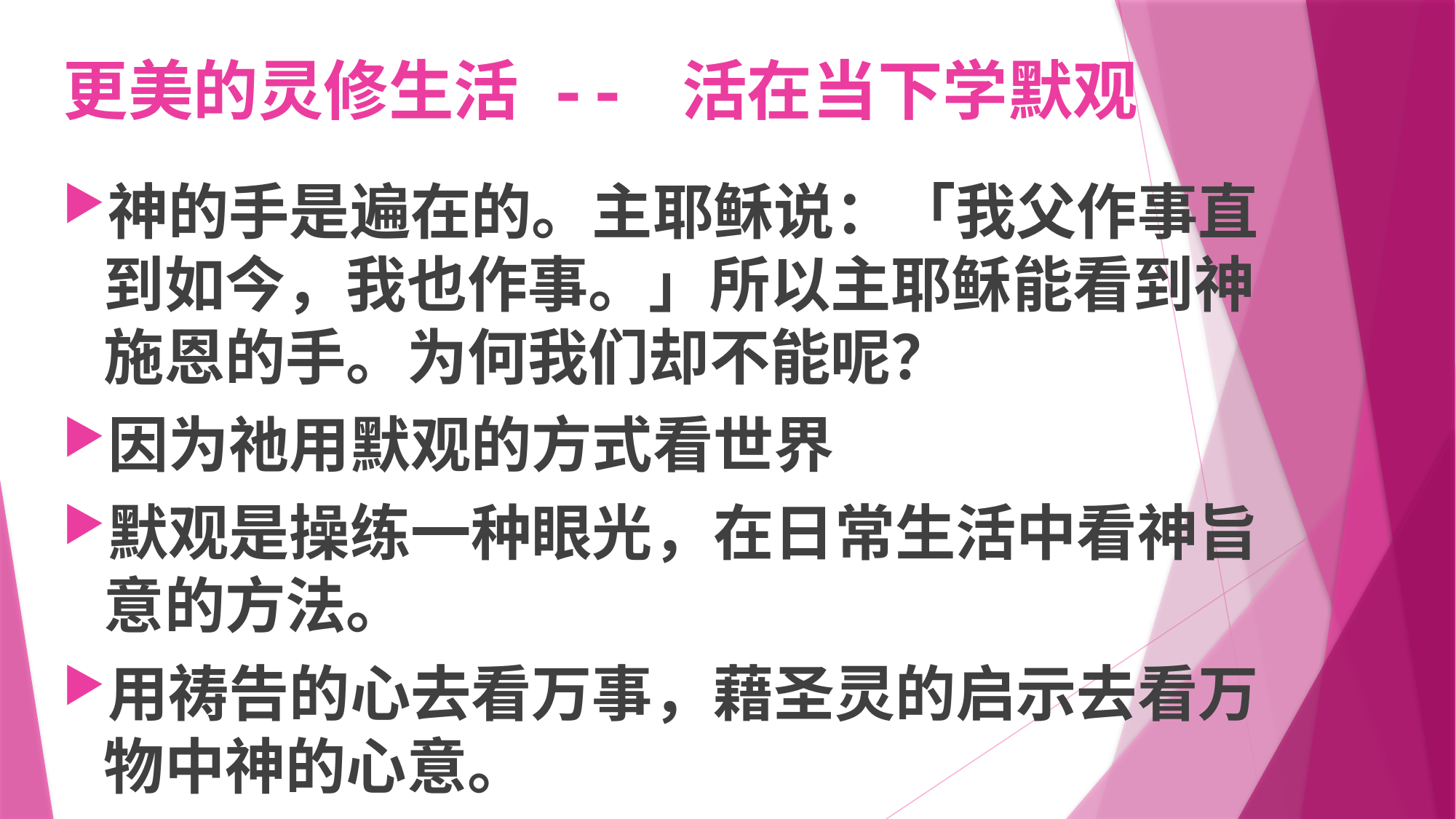

# 更美的灵修生活 -- 活在当下学默观
神的手是遍在的。主耶稣说：「我父作事直到如今，我也作事。」所以主耶稣能看到神施恩的手。为何我们却不能呢？
因为祂用默观的方式看世界
默观是操练一种眼光，在日常生活中看神旨意的方法。
用祷告的心去看万事，藉圣灵的启示去看万物中神的心意。